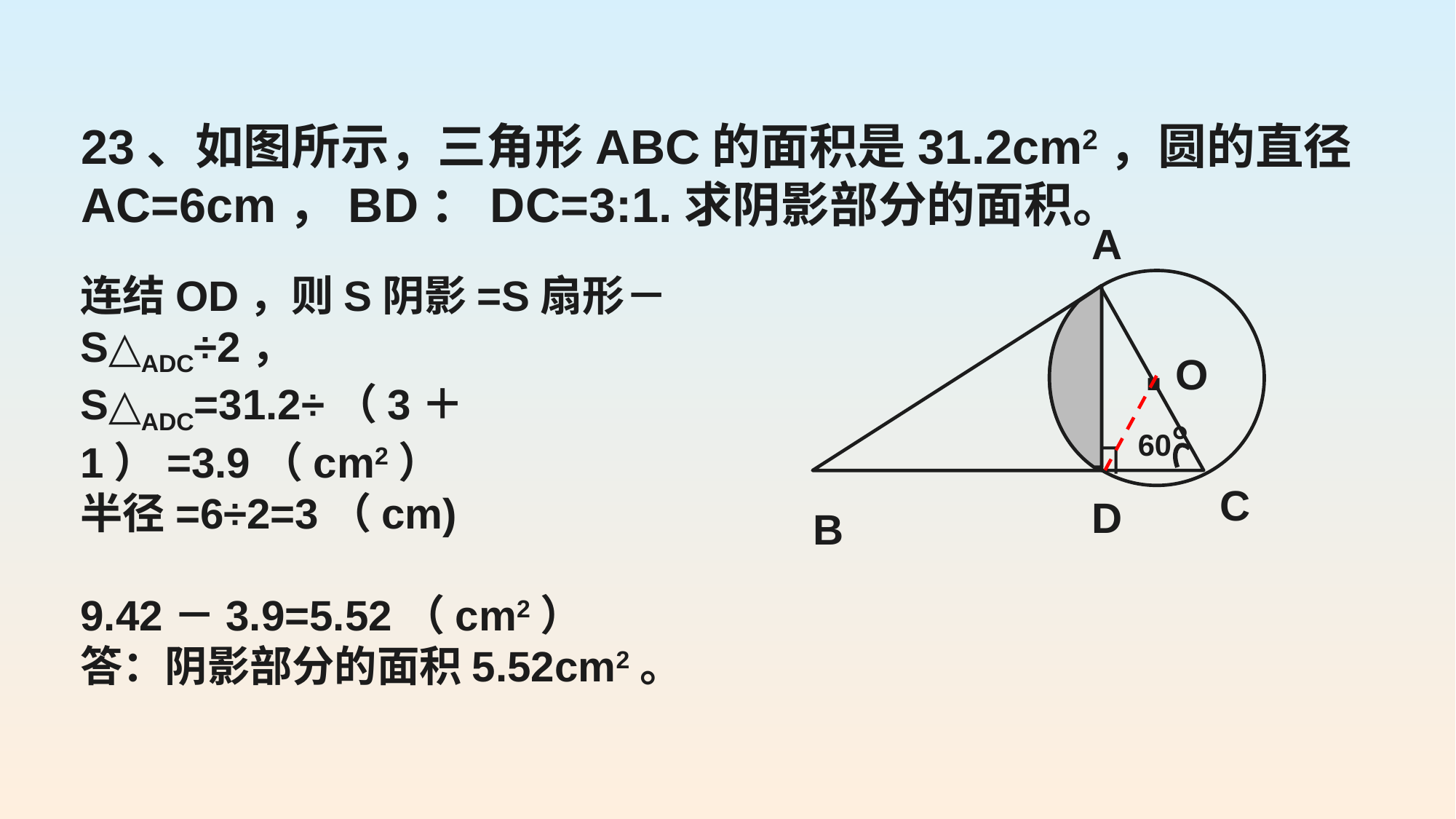

23、如图所示，三角形ABC的面积是31.2cm2，圆的直径AC=6cm，BD：DC=3:1.求阴影部分的面积。
A
连结OD，则S阴影=S扇形－S△ADC÷2，
S△ADC=31.2÷（3＋1）=3.9（cm2）
半径=6÷2=3（cm)

9.42－3.9=5.52（cm2）
答：阴影部分的面积5.52cm2。

.

O
60°
┐

C
D
B